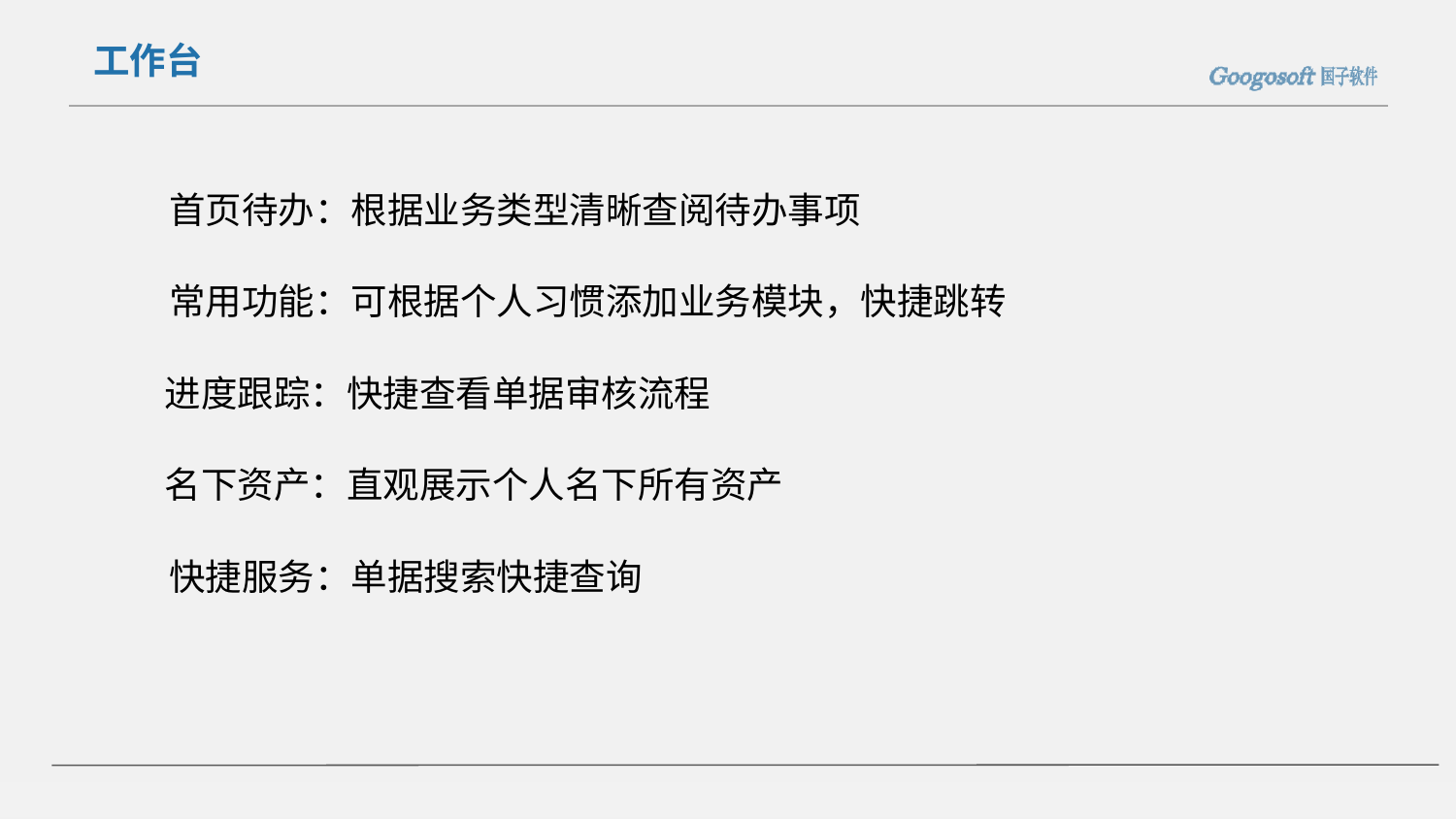

工作台
首页待办：根据业务类型清晰查阅待办事项
常用功能：可根据个人习惯添加业务模块，快捷跳转
进度跟踪：快捷查看单据审核流程
名下资产：直观展示个人名下所有资产
快捷服务：单据搜索快捷查询